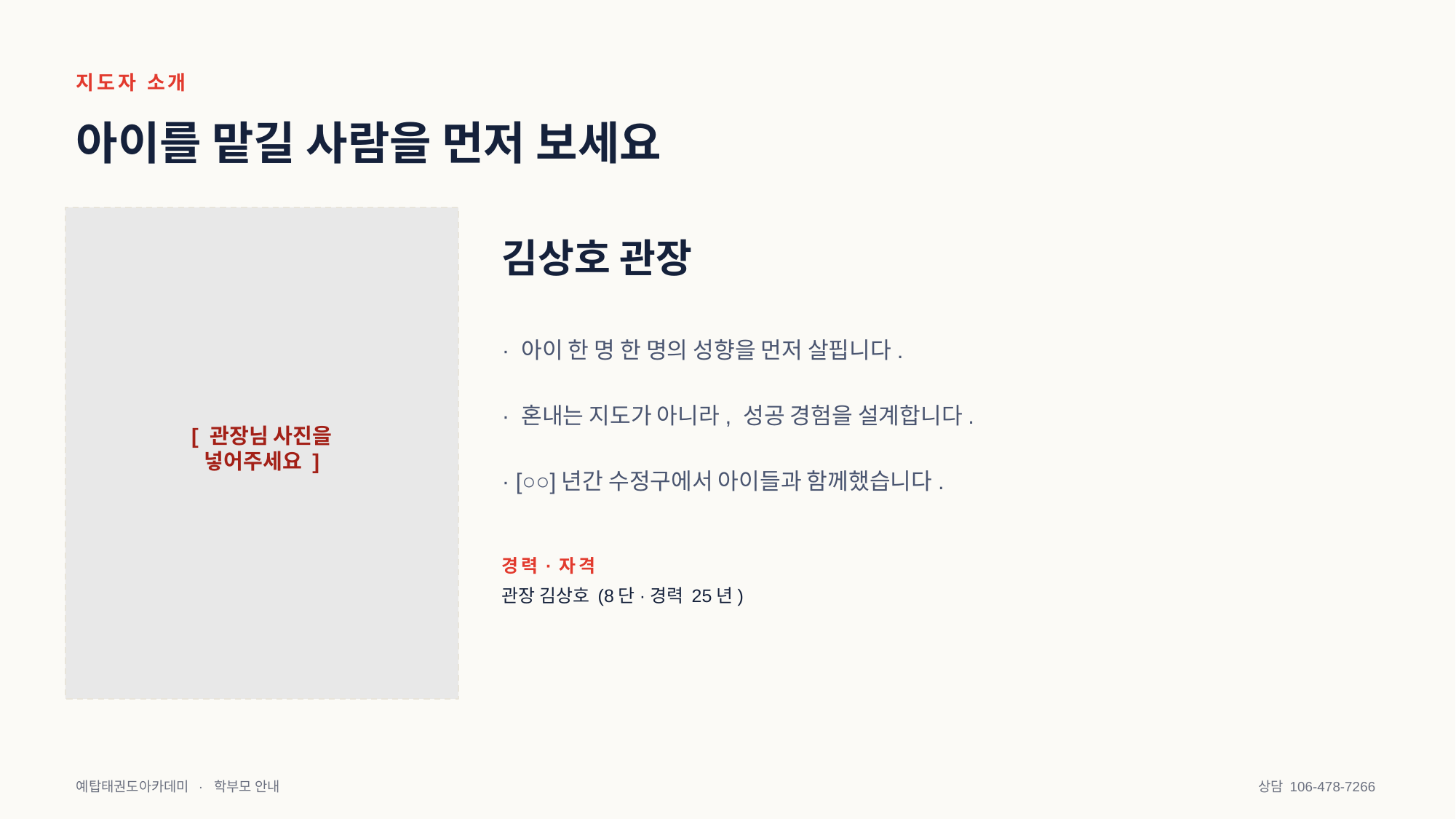

지도자 소개
아이를 맡길 사람을 먼저 보세요

김상호 관장
· 아이 한 명 한 명의 성향을 먼저 살핍니다.
· 혼내는 지도가 아니라, 성공 경험을 설계합니다.
[ 관장님 사진을
넣어주세요 ]
· [○○]년간 수정구에서 아이들과 함께했습니다.
경력·자격
관장 김상호 (8단·경력 25년)
예탑태권도아카데미  ·  학부모 안내
상담 106-478-7266